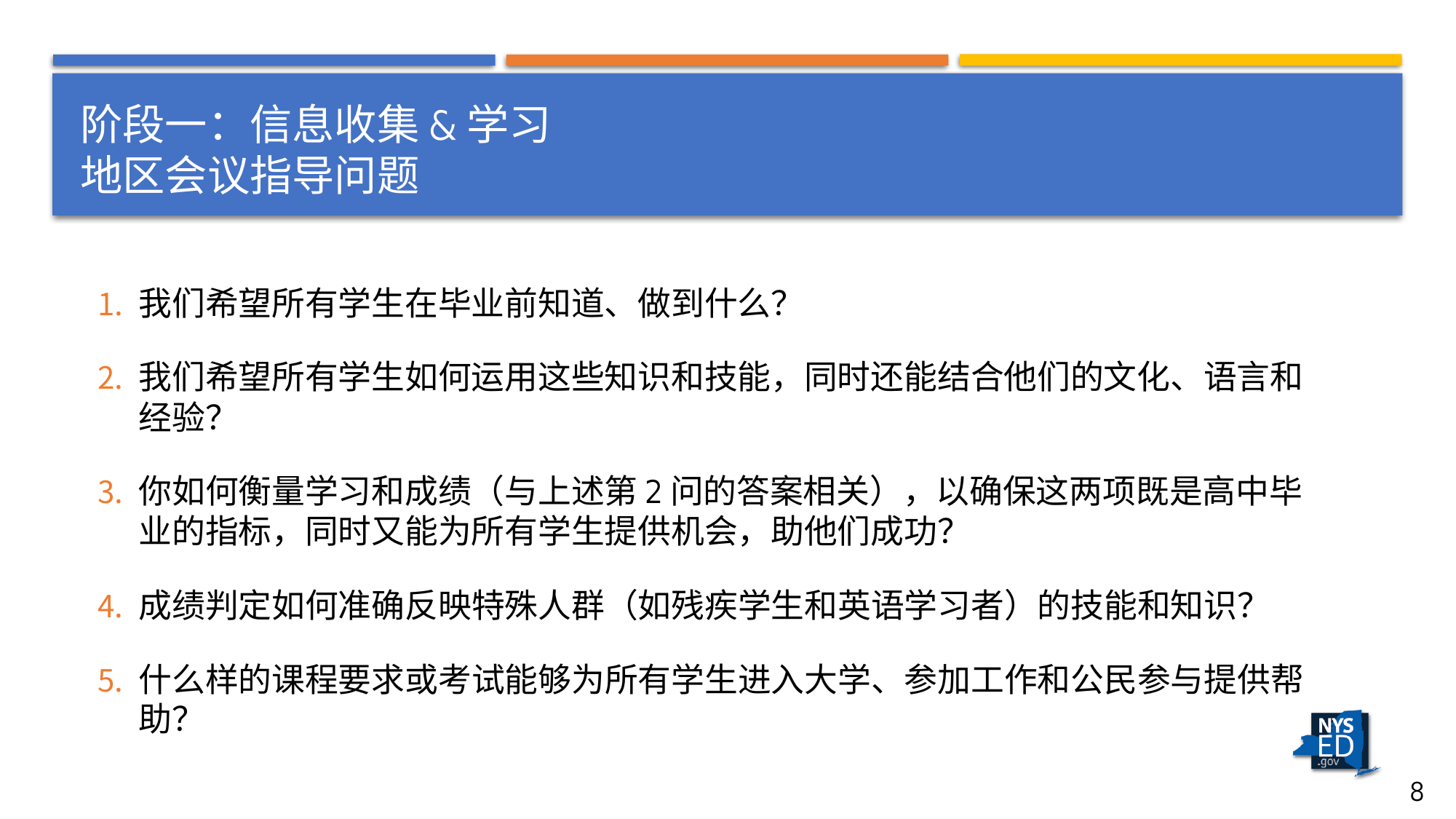

# 阶段一：信息收集&学习 地区会议指导问题
我们希望所有学生在毕业前知道、做到什么？
我们希望所有学生如何运用这些知识和技能，同时还能结合他们的文化、语言和经验？
你如何衡量学习和成绩（与上述第2问的答案相关），以确保这两项既是高中毕业的指标，同时又能为所有学生提供机会，助他们成功？
成绩判定如何准确反映特殊人群（如残疾学生和英语学习者）的技能和知识？
什么样的课程要求或考试能够为所有学生进入大学、参加工作和公民参与提供帮助？